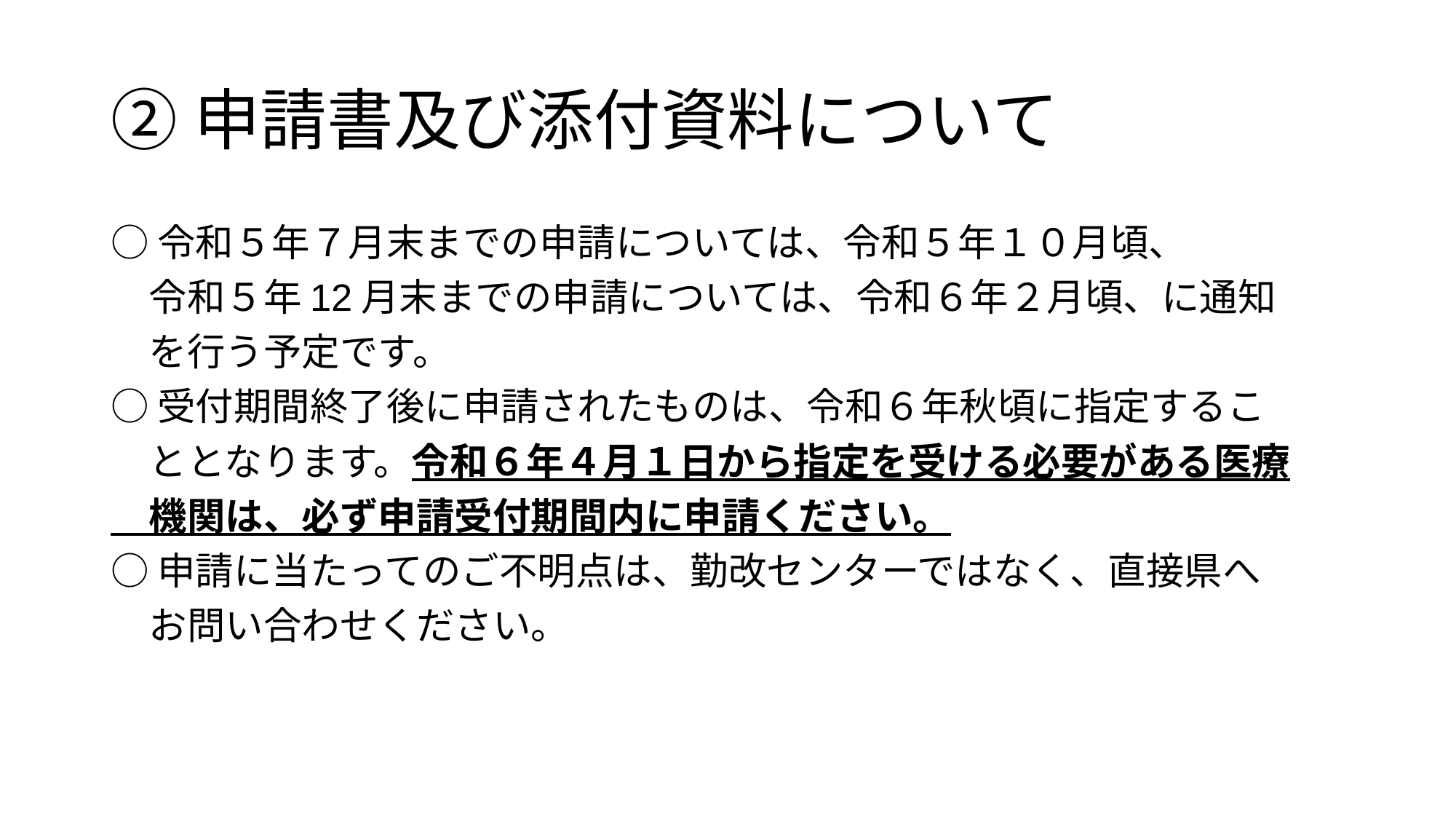

# ②申請書及び添付資料について
○令和５年７月末までの申請については、令和５年１０月頃、
　令和５年12月末までの申請については、令和６年２月頃、に通知
　を行う予定です。
○受付期間終了後に申請されたものは、令和６年秋頃に指定するこ
　ととなります。令和６年４月１日から指定を受ける必要がある医療
　機関は、必ず申請受付期間内に申請ください。
○申請に当たってのご不明点は、勤改センターではなく、直接県へ
　お問い合わせください。